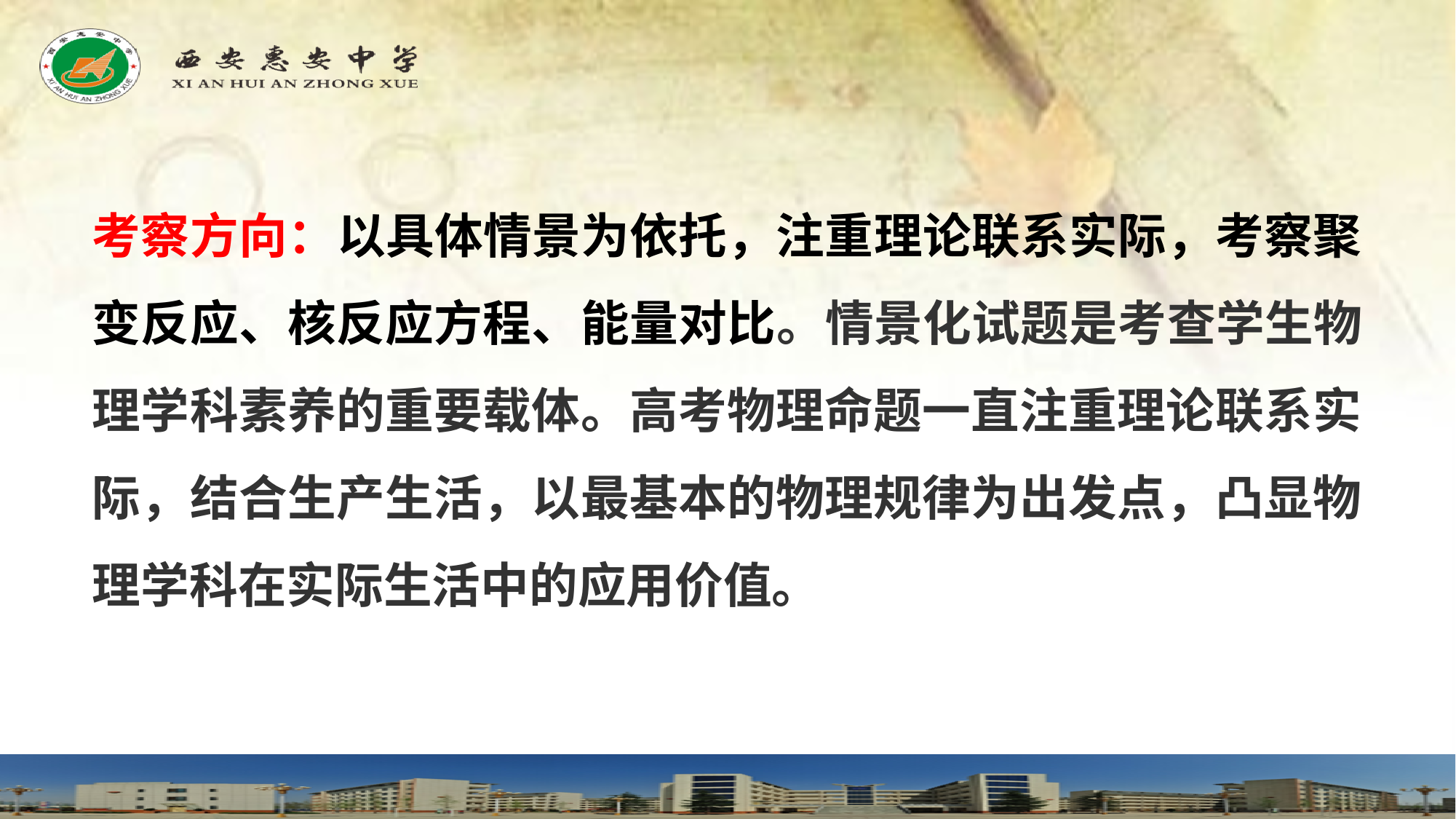

考察方向：以具体情景为依托，注重理论联系实际，考察聚变反应、核反应方程、能量对比。情景化试题是考查学生物理学科素养的重要载体。高考物理命题一直注重理论联系实际，结合生产生活，以最基本的物理规律为出发点，凸显物理学科在实际生活中的应用价值。